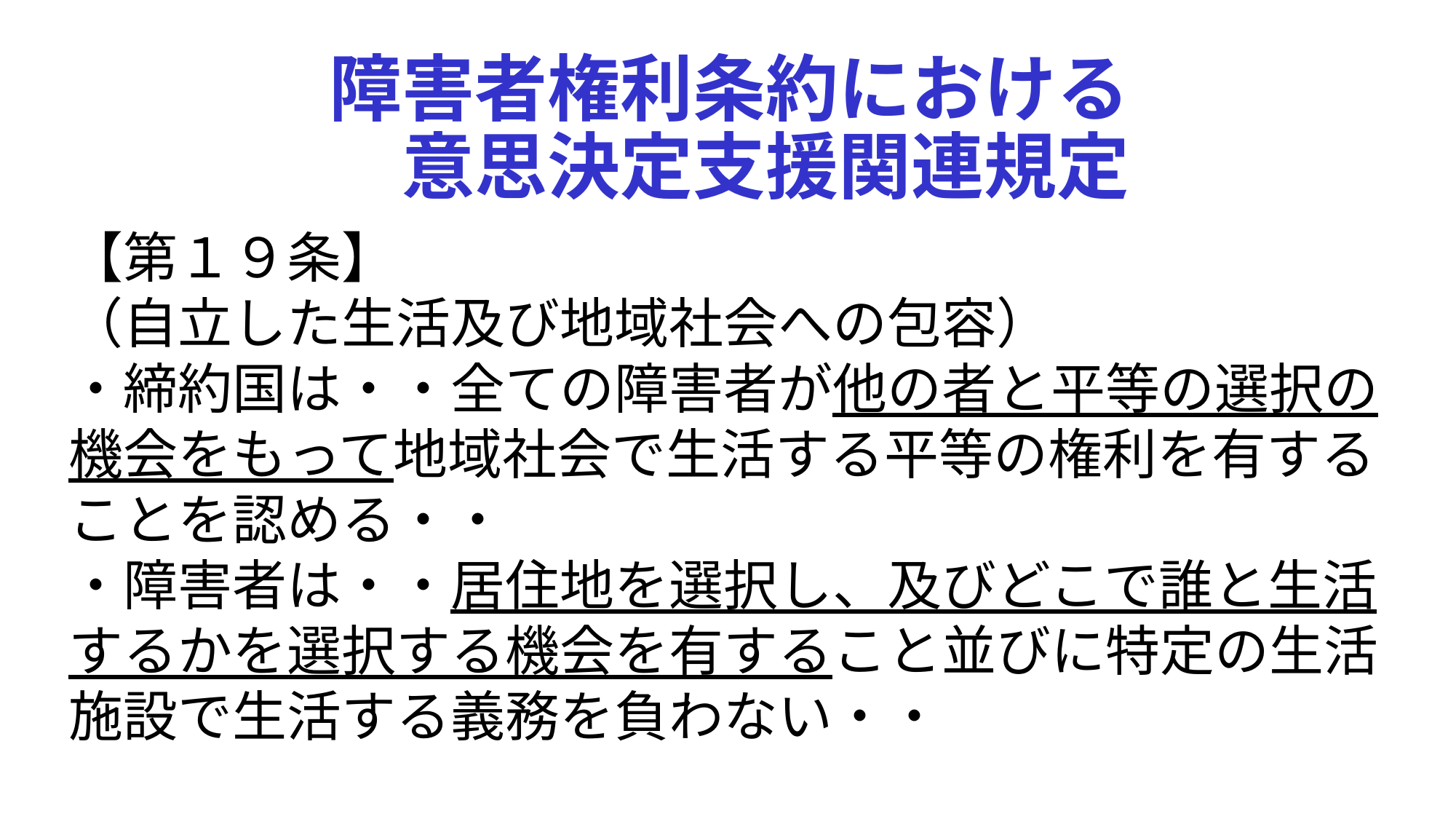

# 障害者権利条約における 　　　　意思決定支援関連規定
【第１９条】
（自立した生活及び地域社会への包容）
・締約国は・・全ての障害者が他の者と平等の選択の機会をもって地域社会で生活する平等の権利を有することを認める・・
・障害者は・・居住地を選択し、及びどこで誰と生活するかを選択する機会を有すること並びに特定の生活施設で生活する義務を負わない・・